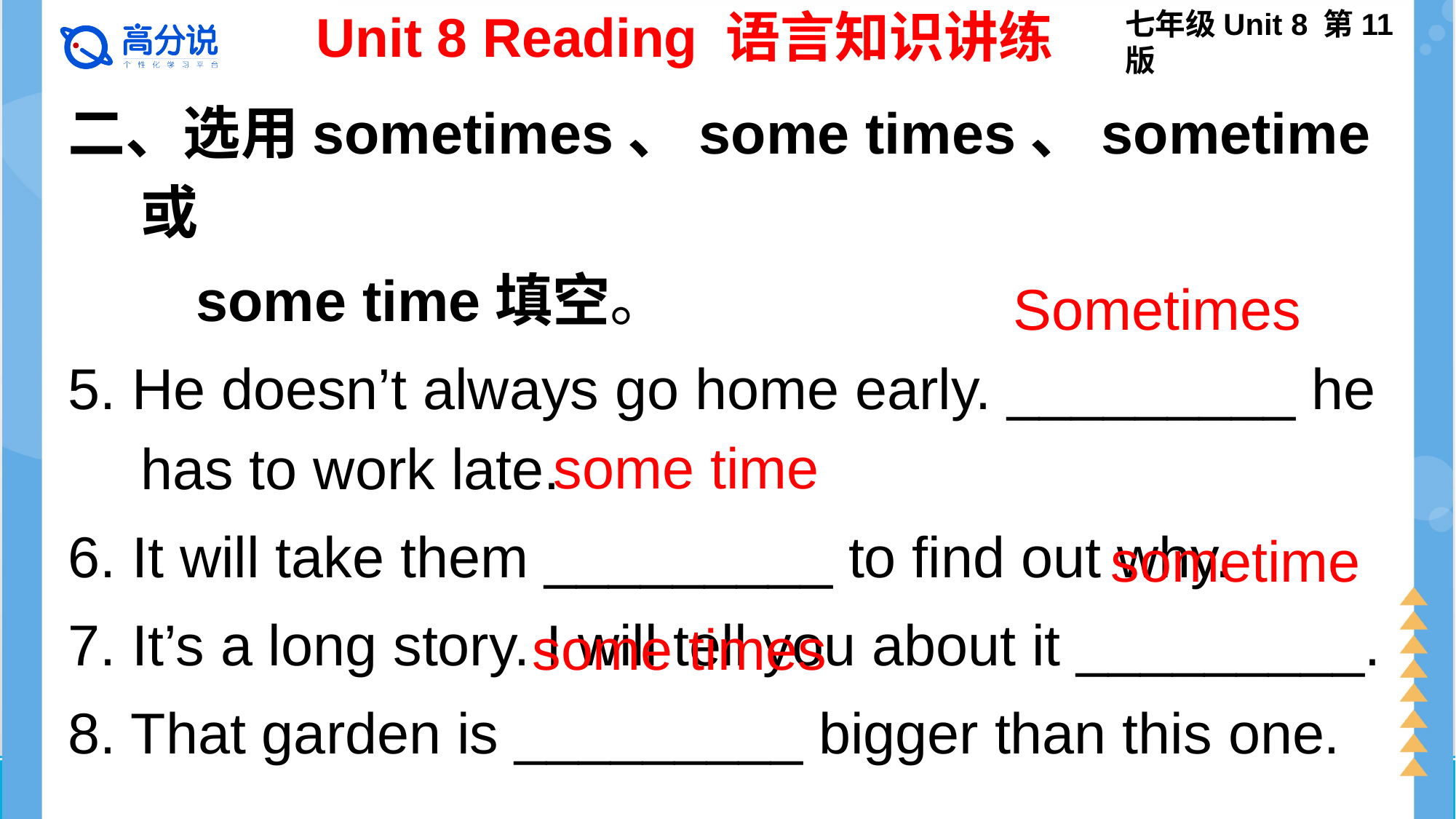

七年级Unit 8 第11版
Unit 8 Reading 语言知识讲练
二、选用sometimes、some times、sometime或
        some time填空。
5. He doesn’t always go home early. _________ he has to work late.
6. It will take them _________ to find out why.
7. It’s a long story. I will tell you about it _________.
8. That garden is _________ bigger than this one.
Sometimes
some time
 sometime
some times